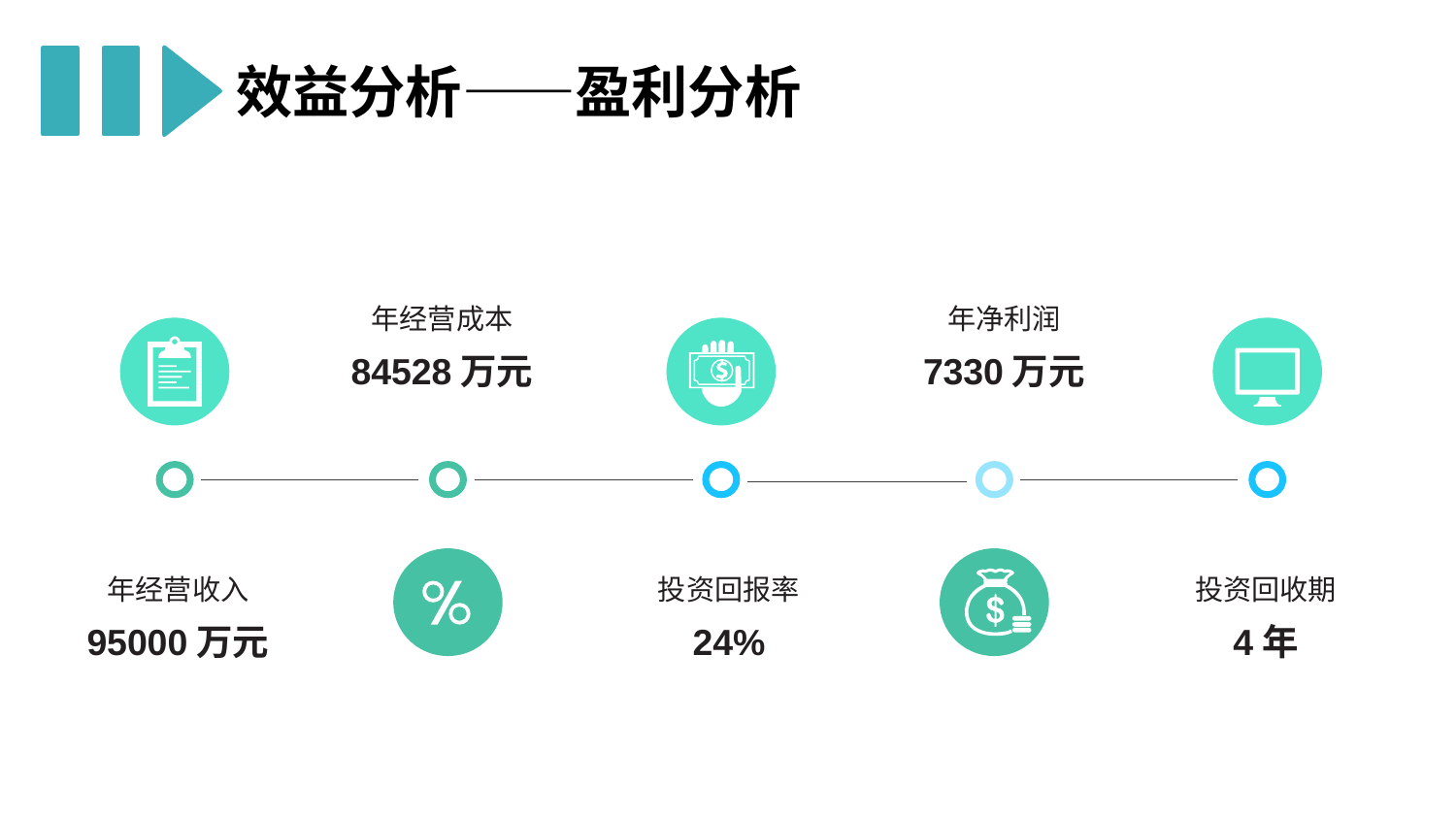

效益分析——盈利分析

年经营成本
84528万元
年净利润
7330万元

年经营收入
95000万元
投资回报率
24%
投资回收期
4年